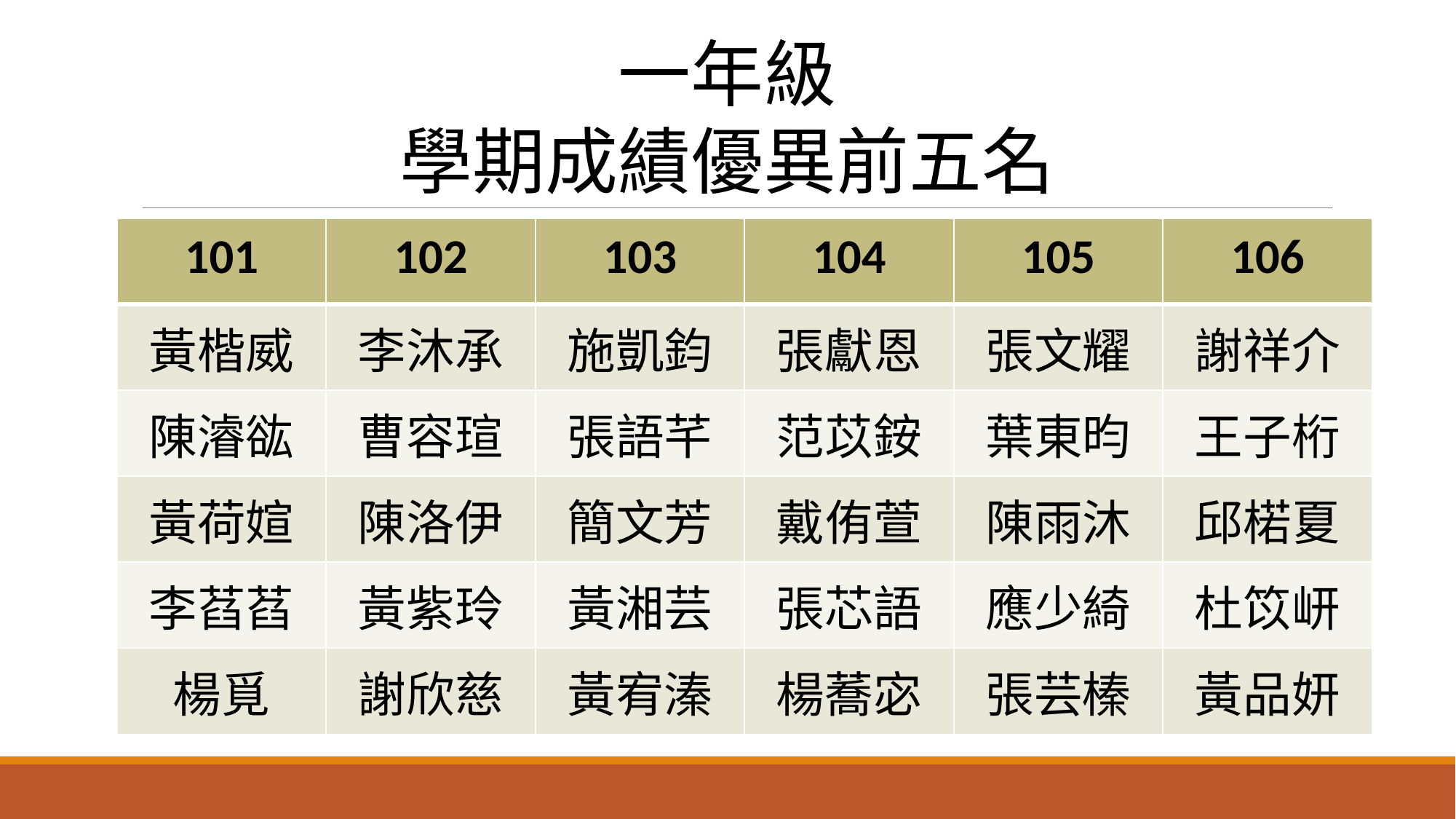

一年級
學期成績優異前五名
| 101 | 102 | 103 | 104 | 105 | 106 |
| --- | --- | --- | --- | --- | --- |
| 黃楷威 | 李沐承 | 施凱鈞 | 張獻恩 | 張文耀 | 謝祥介 |
| 陳濬谹 | 曹容瑄 | 張語芊 | 范苡銨 | 葉東昀 | 王子桁 |
| 黃荷媗 | 陳洛伊 | 簡文芳 | 戴侑萱 | 陳雨沐 | 邱楉夏 |
| 李萏萏 | 黃紫玲 | 黃湘芸 | 張芯語 | 應少綺 | 杜笖岍 |
| 楊覓 | 謝欣慈 | 黃宥溱 | 楊蕎宓 | 張芸榛 | 黃品妍 |